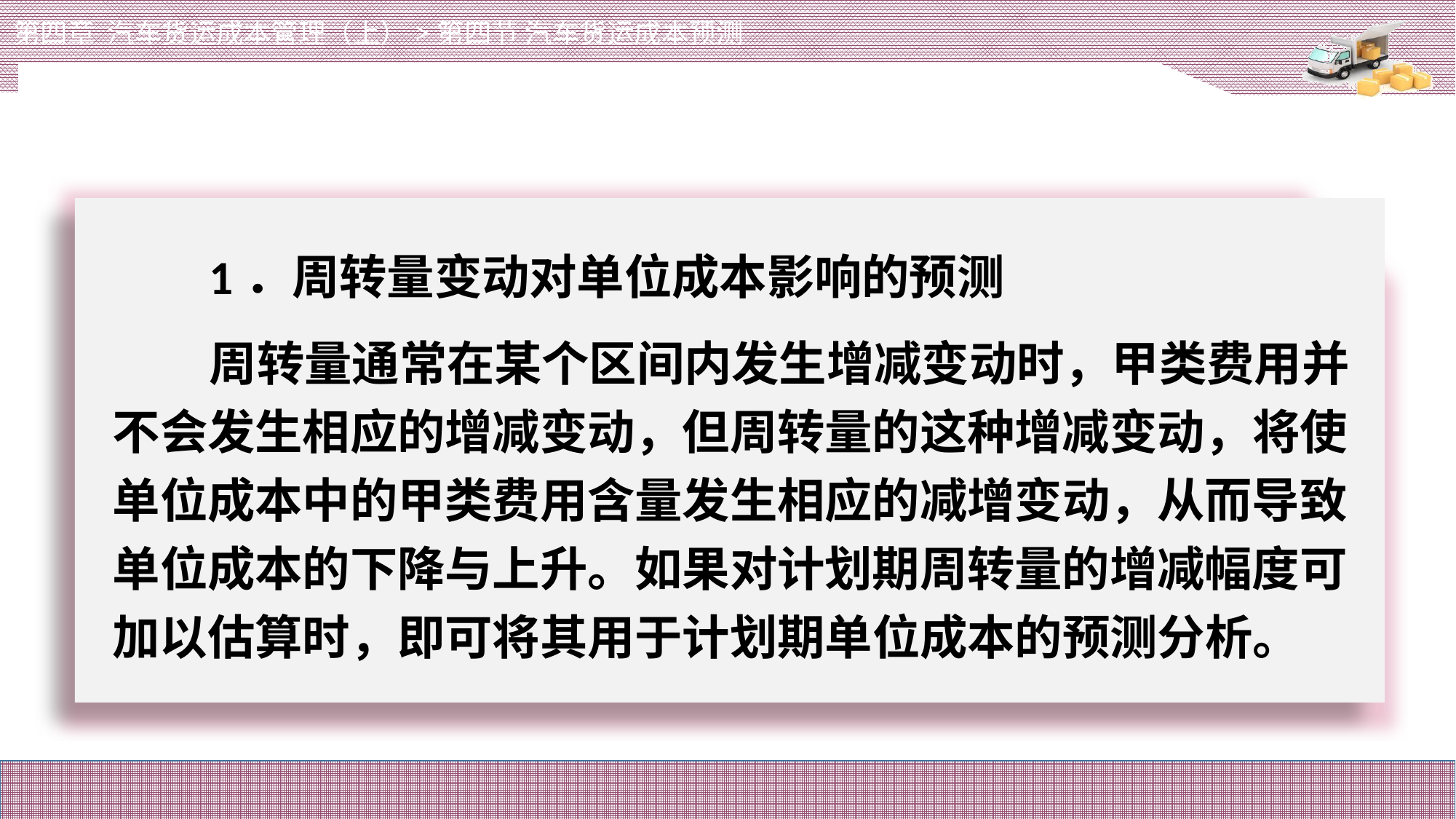

第四章  汽车货运成本管理（上）>第四节 汽车货运成本预测
# 1．周转量变动对单位成本影响的预测
周转量通常在某个区间内发生增减变动时，甲类费用并不会发生相应的增减变动，但周转量的这种增减变动，将使单位成本中的甲类费用含量发生相应的减增变动，从而导致单位成本的下降与上升。如果对计划期周转量的增减幅度可加以估算时，即可将其用于计划期单位成本的预测分析。